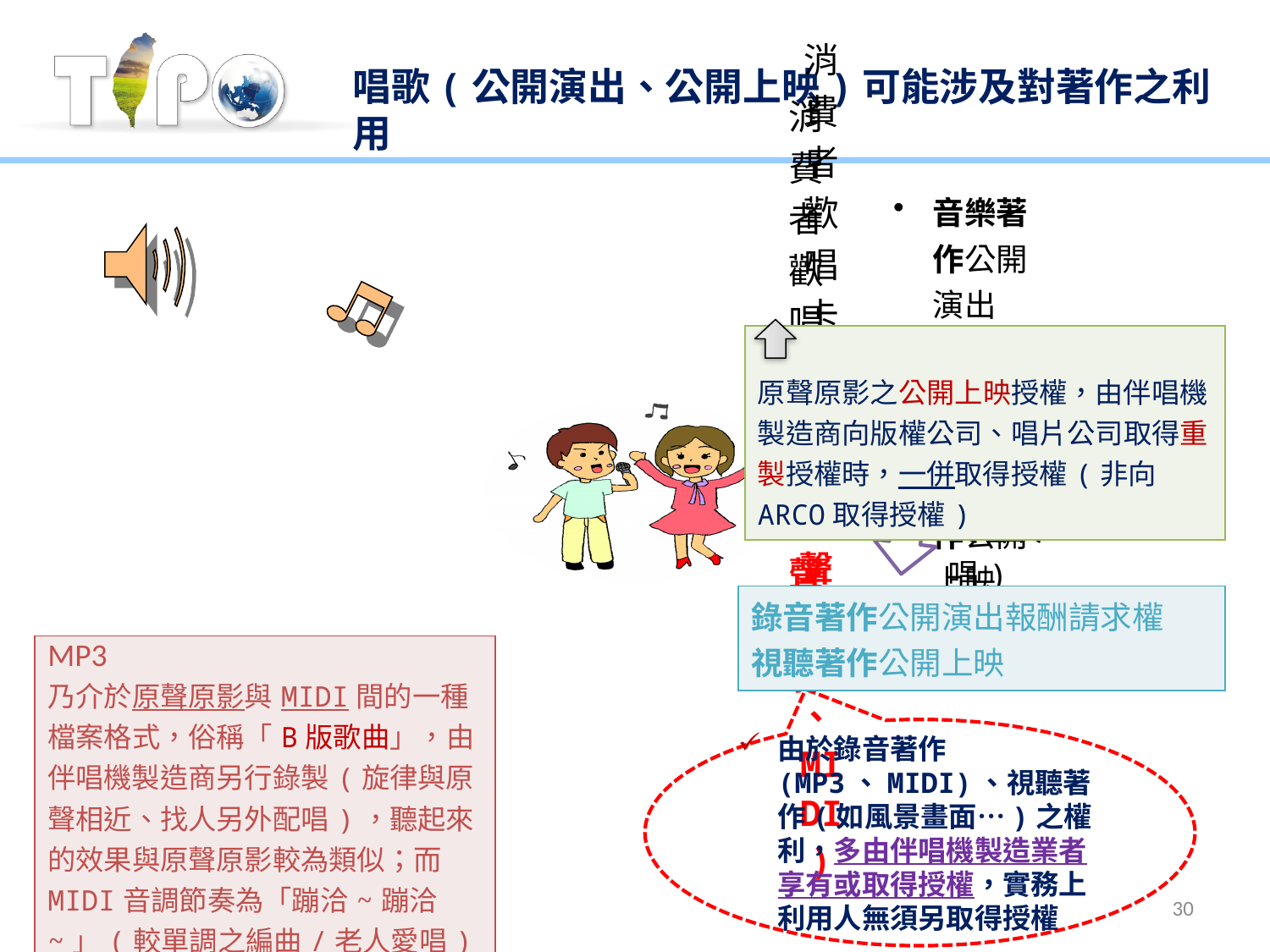

# 唱歌(公開演出、公開上映)可能涉及對著作之利用
原聲原影
視聽著作公開上映

| 原聲原影之公開上映授權，由伴唱機製造商向版權公司、唱片公司取得重製授權時，一併取得授權(非向ARCO取得授權) |
| --- |
| 錄音著作公開演出報酬請求權 視聽著作公開上映 |
| --- |
| MP3 乃介於原聲原影與MIDI間的一種檔案格式，俗稱「B版歌曲」，由伴唱機製造商另行錄製(旋律與原聲相近、找人另外配唱)，聽起來的效果與原聲原影較為類似；而MIDI音調節奏為「蹦洽~蹦洽~」(較單調之編曲/老人愛唱) |
| --- |
由於錄音著作(MP3、MIDI)、視聽著作(如風景畫面…)之權利，多由伴唱機製造業者享有或取得授權，實務上利用人無須另取得授權
30